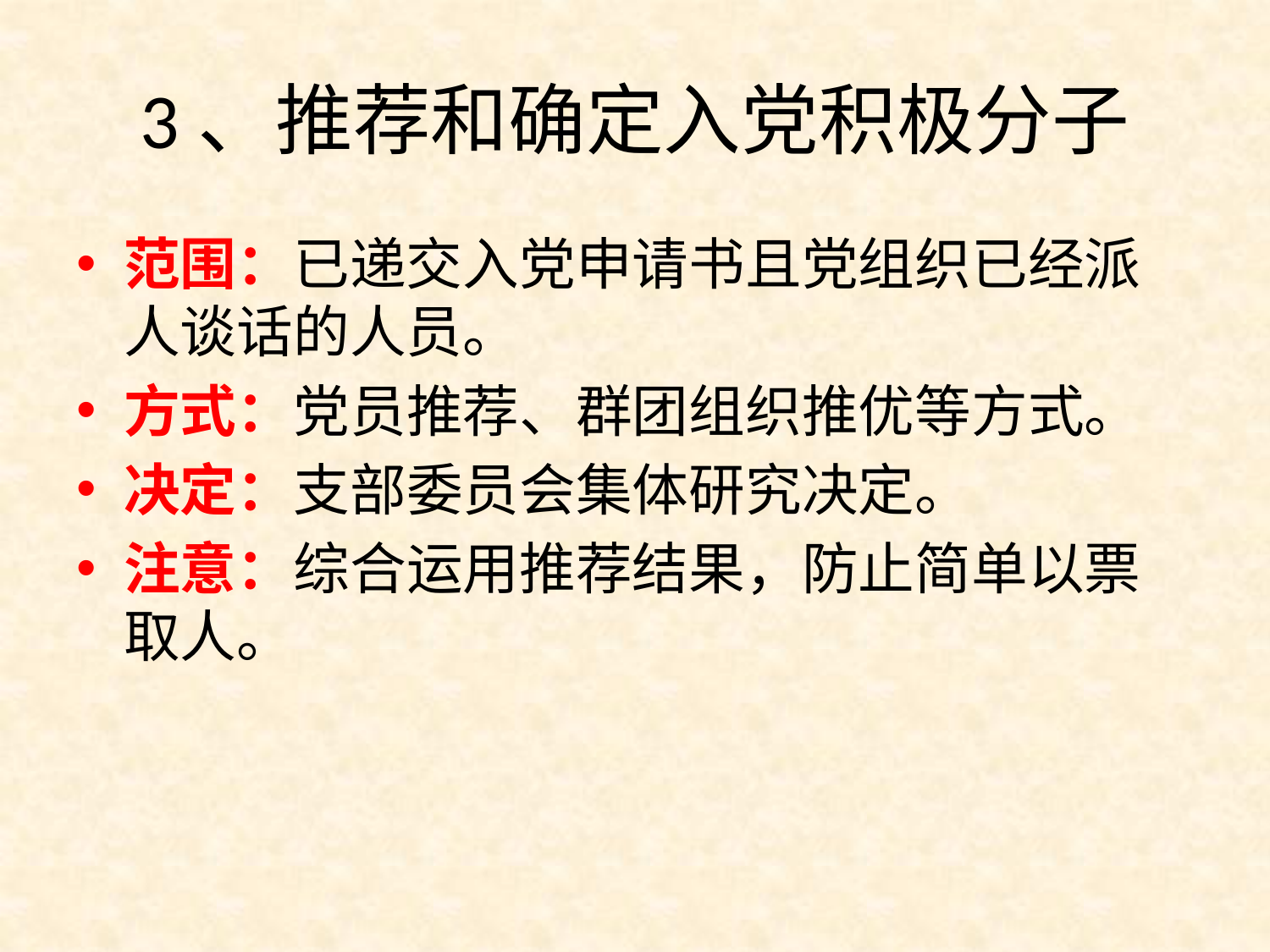

# 3、推荐和确定入党积极分子
范围：已递交入党申请书且党组织已经派人谈话的人员。
方式：党员推荐、群团组织推优等方式。
决定：支部委员会集体研究决定。
注意：综合运用推荐结果，防止简单以票取人。